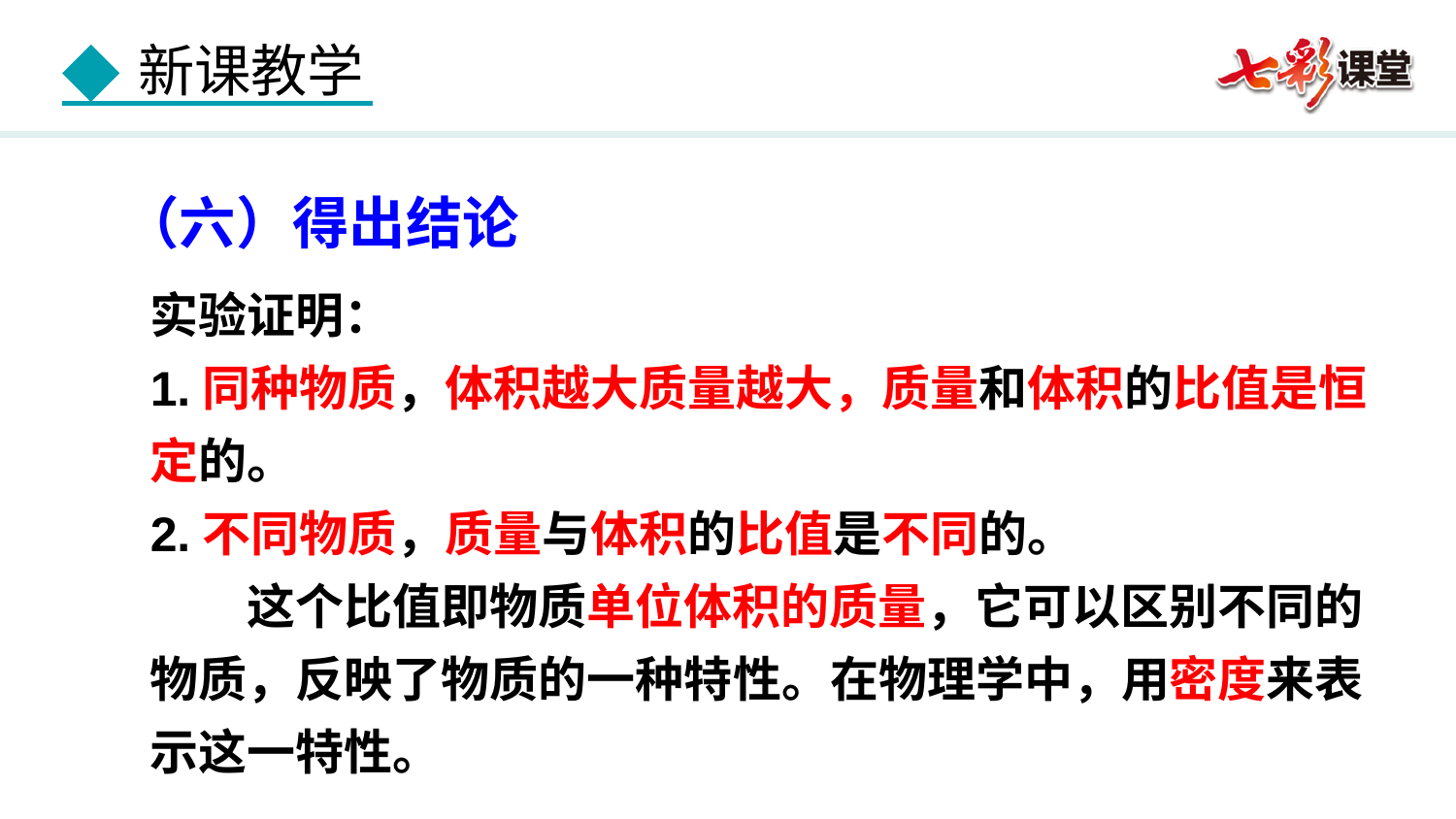

（六）得出结论
实验证明：
1.同种物质，体积越大质量越大，质量和体积的比值是恒定的。
2.不同物质，质量与体积的比值是不同的。
　　这个比值即物质单位体积的质量，它可以区别不同的物质，反映了物质的一种特性。在物理学中，用密度来表示这一特性。